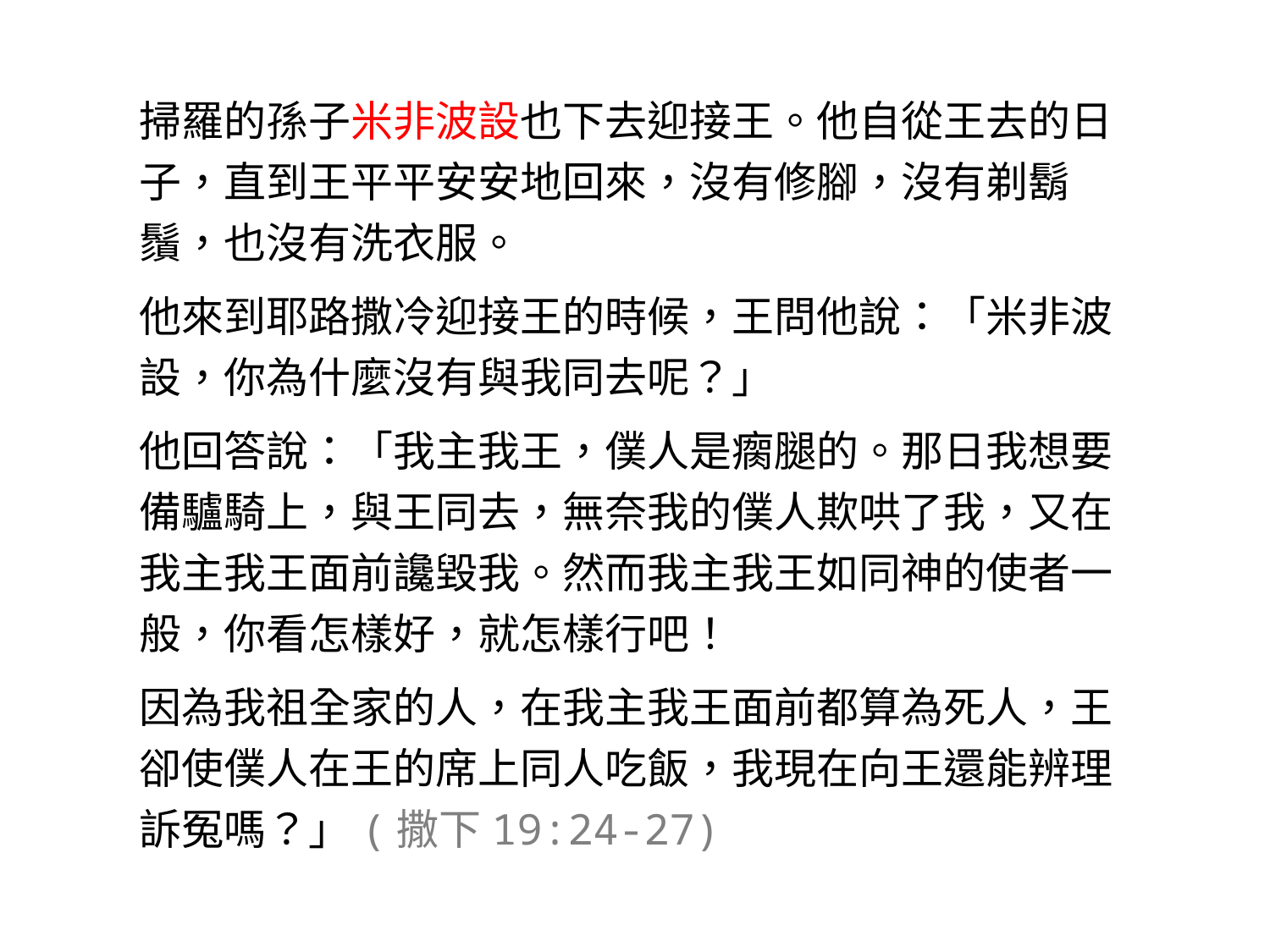

掃羅的孫子米非波設也下去迎接王。他自從王去的日子，直到王平平安安地回來，沒有修腳，沒有剃鬍鬚，也沒有洗衣服。
他來到耶路撒冷迎接王的時候，王問他說：「米非波設，你為什麼沒有與我同去呢？」
他回答說：「我主我王，僕人是瘸腿的。那日我想要備驢騎上，與王同去，無奈我的僕人欺哄了我，又在我主我王面前讒毀我。然而我主我王如同神的使者一般，你看怎樣好，就怎樣行吧！
因為我祖全家的人，在我主我王面前都算為死人，王卻使僕人在王的席上同人吃飯，我現在向王還能辨理訴冤嗎？」(撒下19:24-27)